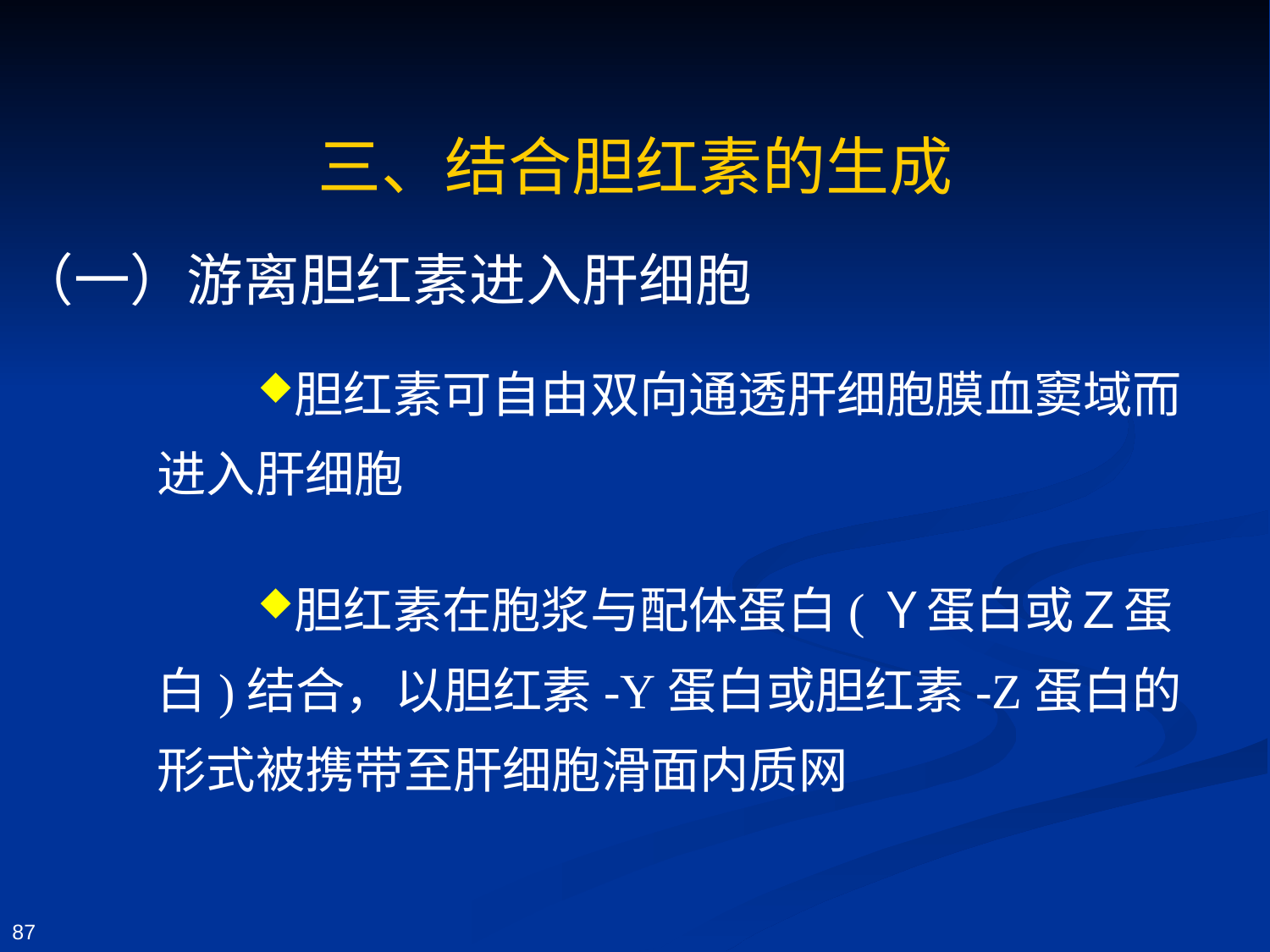

# 三、结合胆红素的生成
（一）游离胆红素进入肝细胞
胆红素可自由双向通透肝细胞膜血窦域而 进入肝细胞

胆红素在胞浆与配体蛋白(Ｙ蛋白或Ｚ蛋白)结合，以胆红素-Y蛋白或胆红素-Z蛋白的形式被携带至肝细胞滑面内质网
87